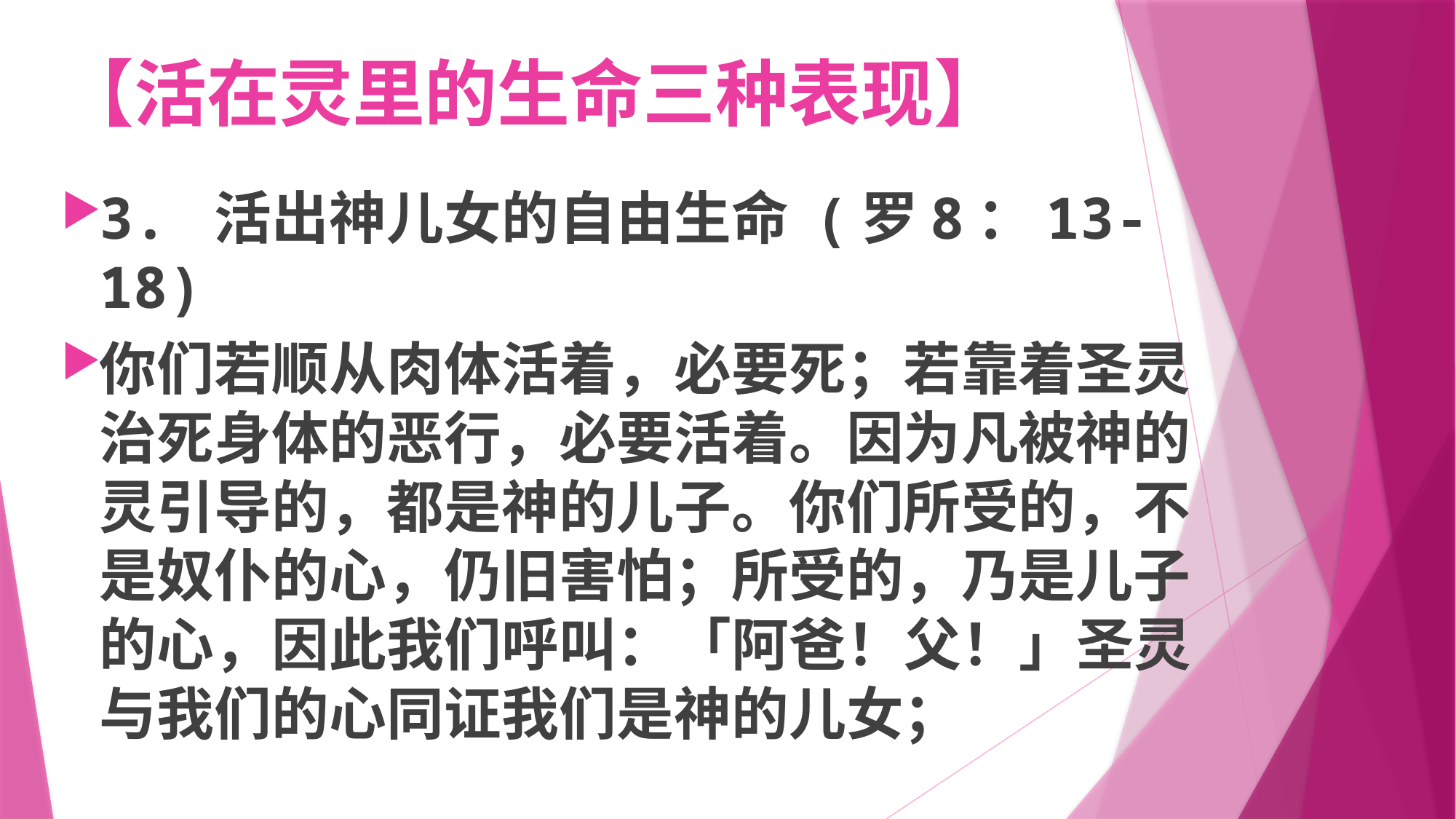

# 【活在灵里的生命三种表现】
3. 活出神儿女的自由生命 (罗8：13-18)
你们若顺从肉体活着，必要死；若靠着圣灵治死身体的恶行，必要活着。因为凡被神的灵引导的，都是神的儿子。你们所受的，不是奴仆的心，仍旧害怕；所受的，乃是儿子的心，因此我们呼叫：「阿爸！父！」圣灵与我们的心同证我们是神的儿女；